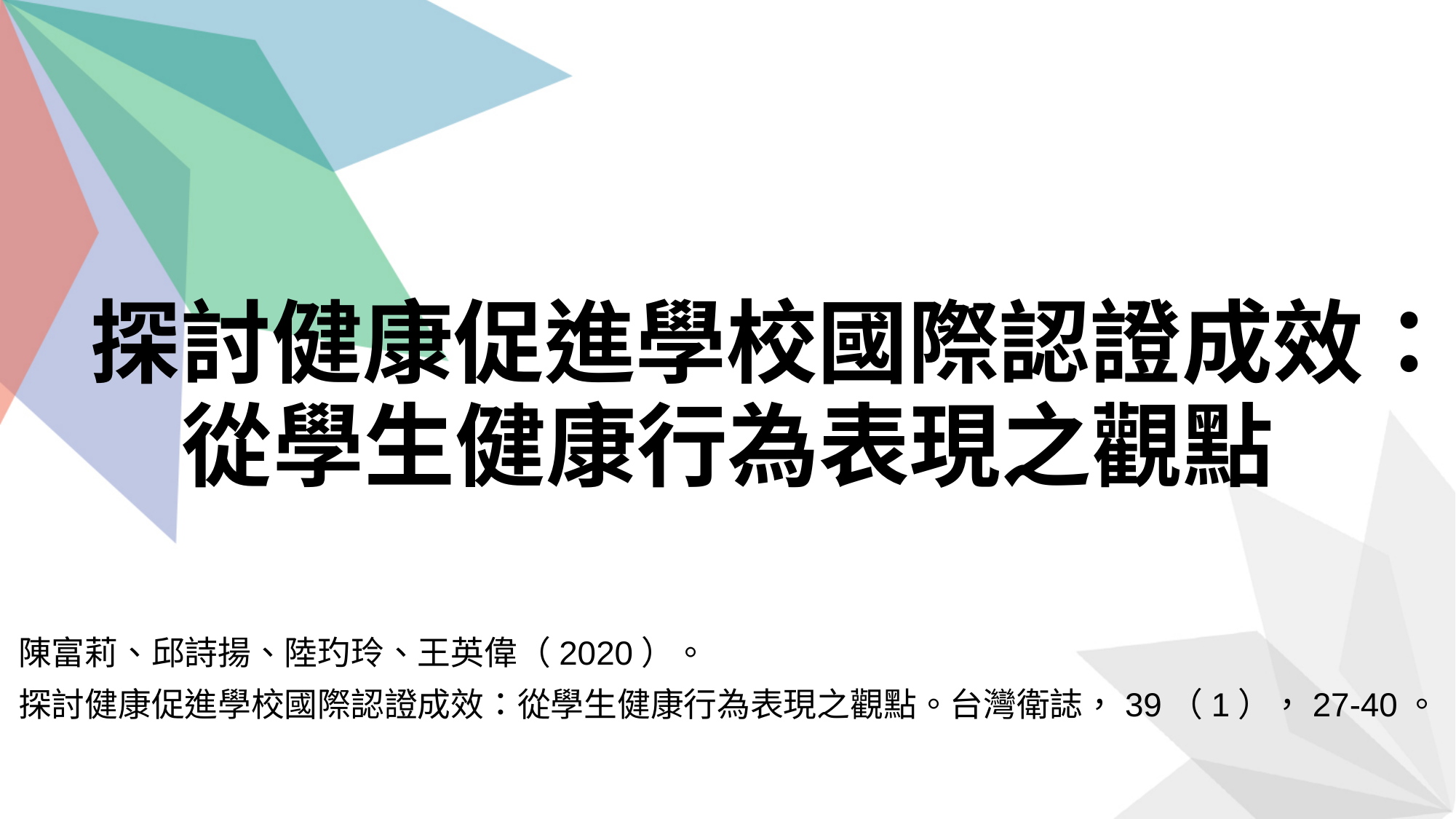

探討健康促進學校國際認證成效：
從學生健康行為表現之觀點
陳富莉、邱詩揚、陸玓玲、王英偉（2020）。
探討健康促進學校國際認證成效：從學生健康行為表現之觀點。台灣衛誌，39（1），27-40。